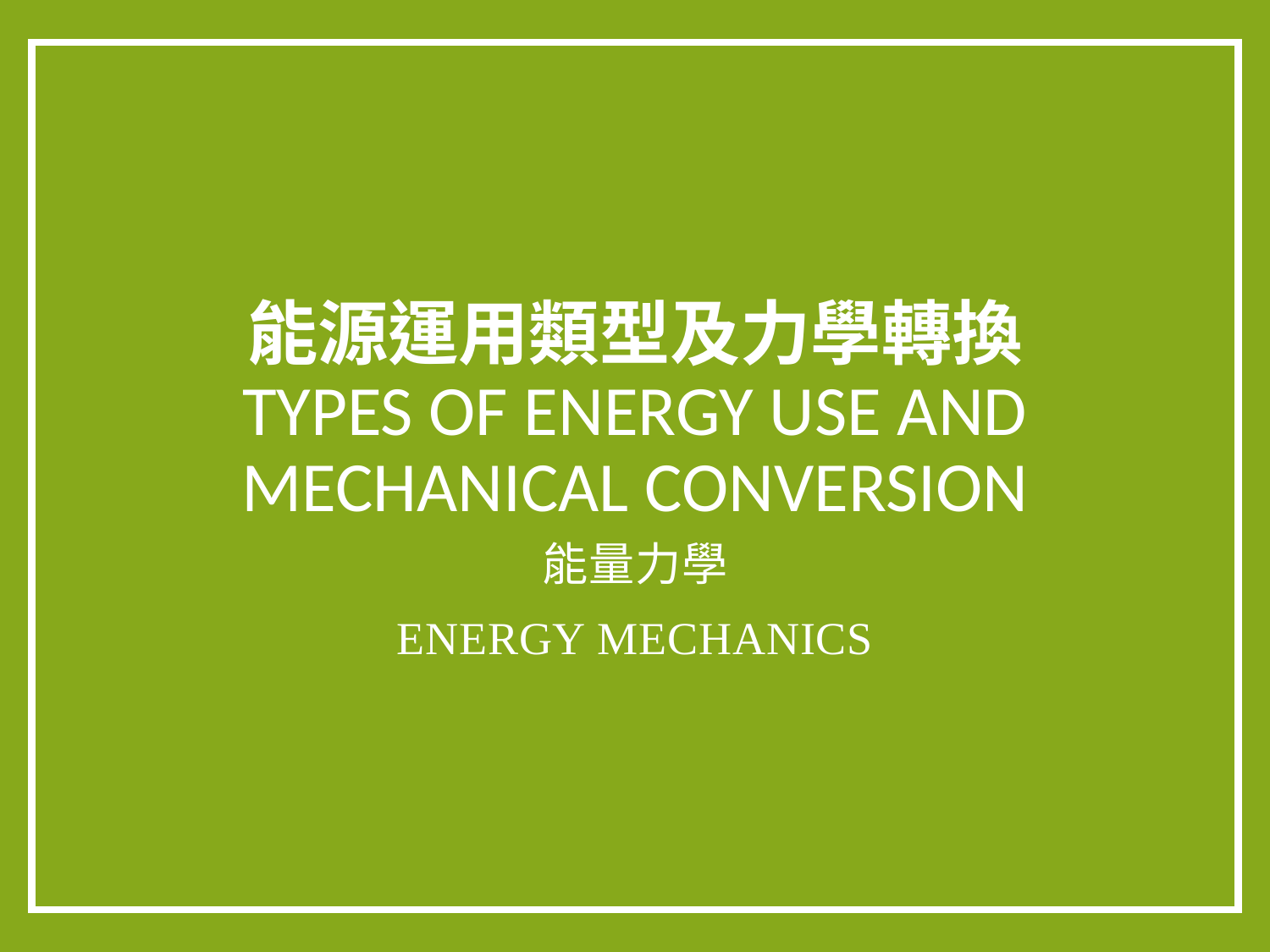

# 能源運用類型及力學轉換 Types of energy use and mechanical conversion
能量力學
energy mechanics